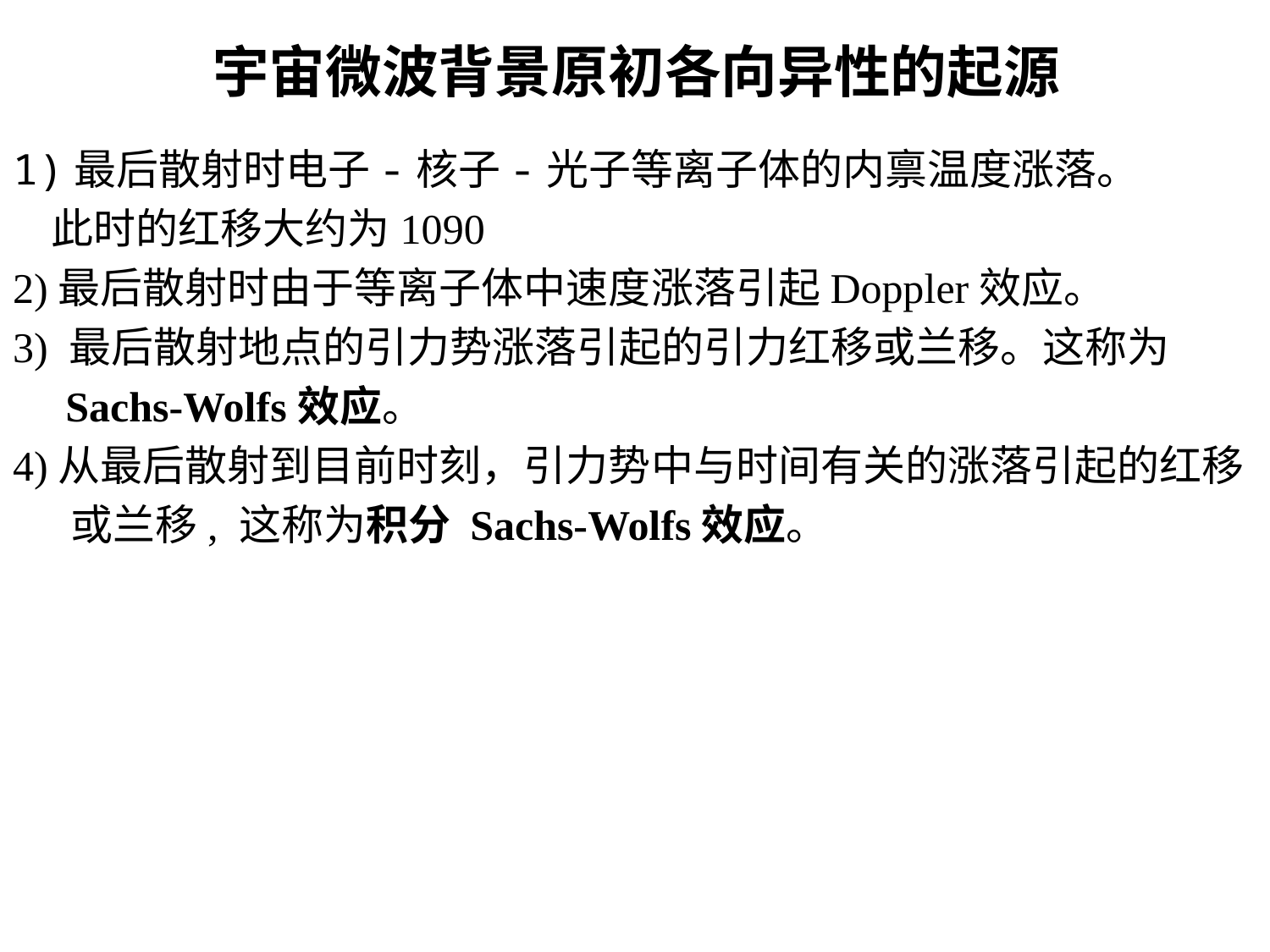

# 宇宙微波背景原初各向异性的起源
1)最后散射时电子-核子-光子等离子体的内禀温度涨落。
   此时的红移大约为1090
2)最后散射时由于等离子体中速度涨落引起Doppler效应。
3) 最后散射地点的引力势涨落引起的引力红移或兰移。这称为
     Sachs-Wolfs效应。
4)从最后散射到目前时刻，引力势中与时间有关的涨落引起的红移
     或兰移, 这称为积分 Sachs-Wolfs效应。